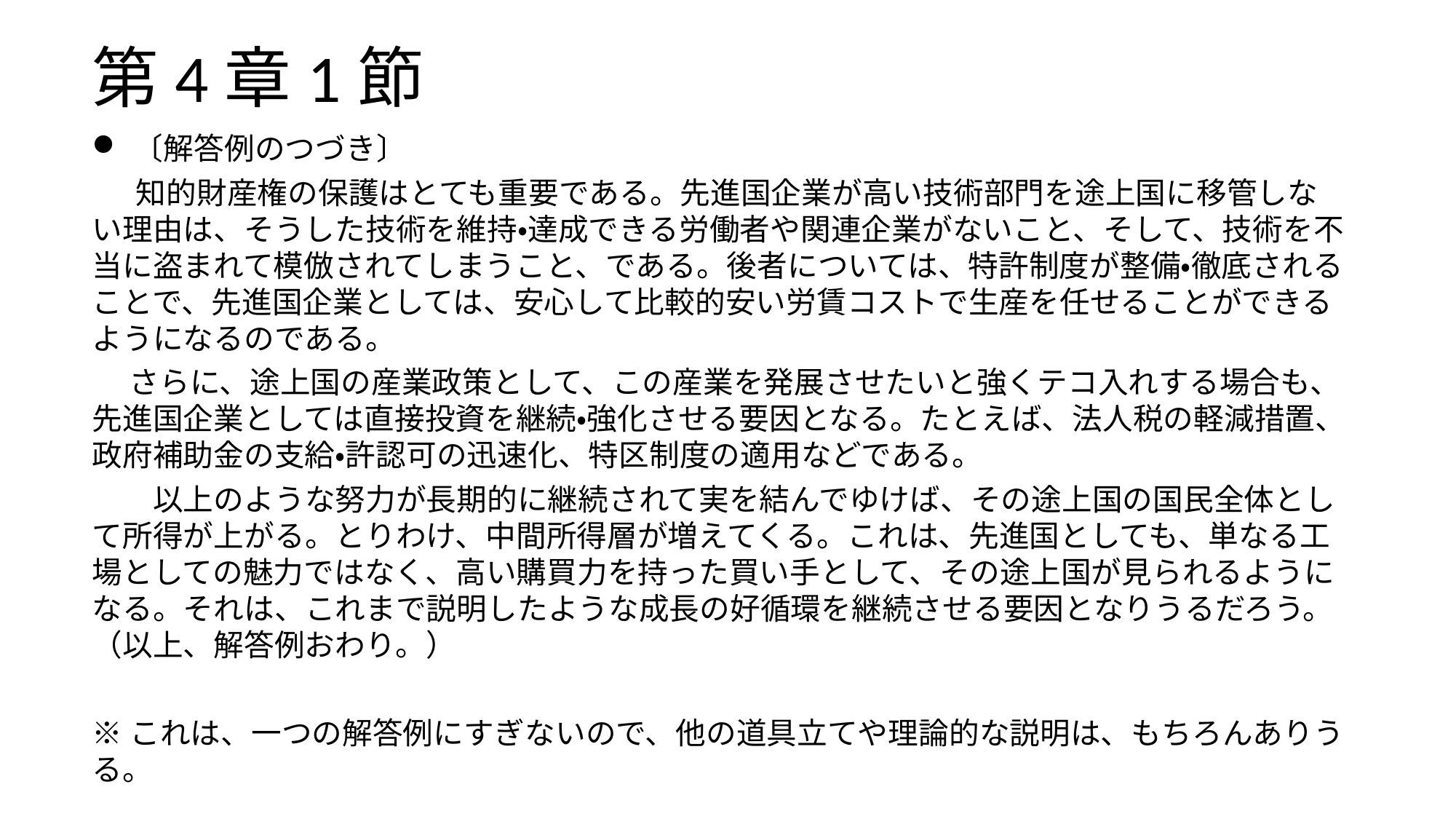

# 第4章1節
〔解答例のつづき〕
　  知的財産権の保護はとても重要である。先進国企業が高い技術部門を途上国に移管しない理由は、そうした技術を維持・達成できる労働者や関連企業がないこと、そして、技術を不当に盗まれて模倣されてしまうこと、である。後者については、特許制度が整備・徹底されることで、先進国企業としては、安心して比較的安い労賃コストで生産を任せることができるようになるのである。
　 さらに、途上国の産業政策として、この産業を発展させたいと強くテコ入れする場合も、先進国企業としては直接投資を継続・強化させる要因となる。たとえば、法人税の軽減措置、政府補助金の支給・許認可の迅速化、特区制度の適用などである。
　　以上のような努力が長期的に継続されて実を結んでゆけば、その途上国の国民全体として所得が上がる。とりわけ、中間所得層が増えてくる。これは、先進国としても、単なる工場としての魅力ではなく、高い購買力を持った買い手として、その途上国が見られるようになる。それは、これまで説明したような成長の好循環を継続させる要因となりうるだろう。（以上、解答例おわり。）

※これは、一つの解答例にすぎないので、他の道具立てや理論的な説明は、もちろんありうる。